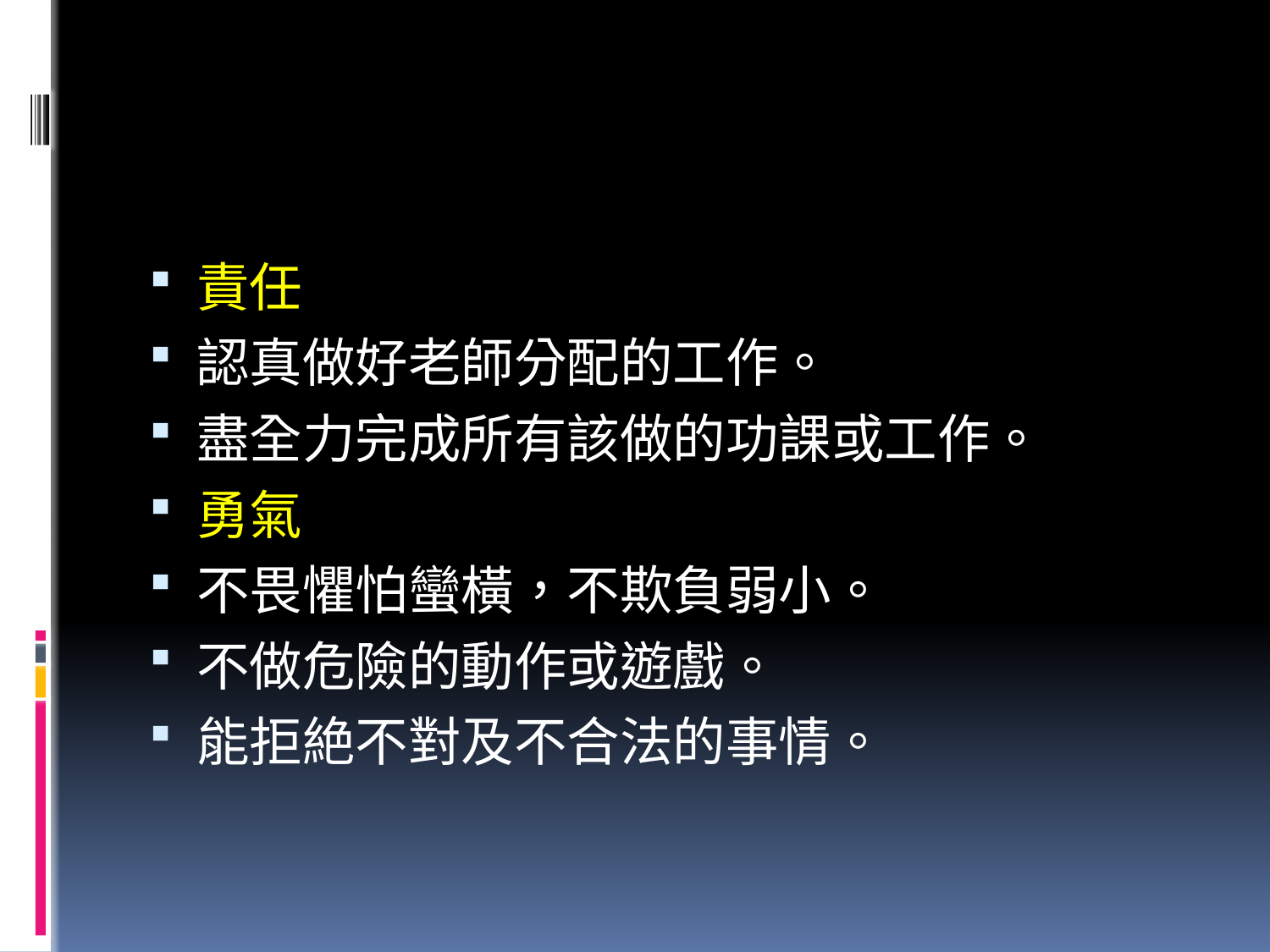

#
責任
認真做好老師分配的工作。
盡全力完成所有該做的功課或工作。
勇氣
不畏懼怕蠻橫，不欺負弱小。
不做危險的動作或遊戲。
能拒絶不對及不合法的事情。